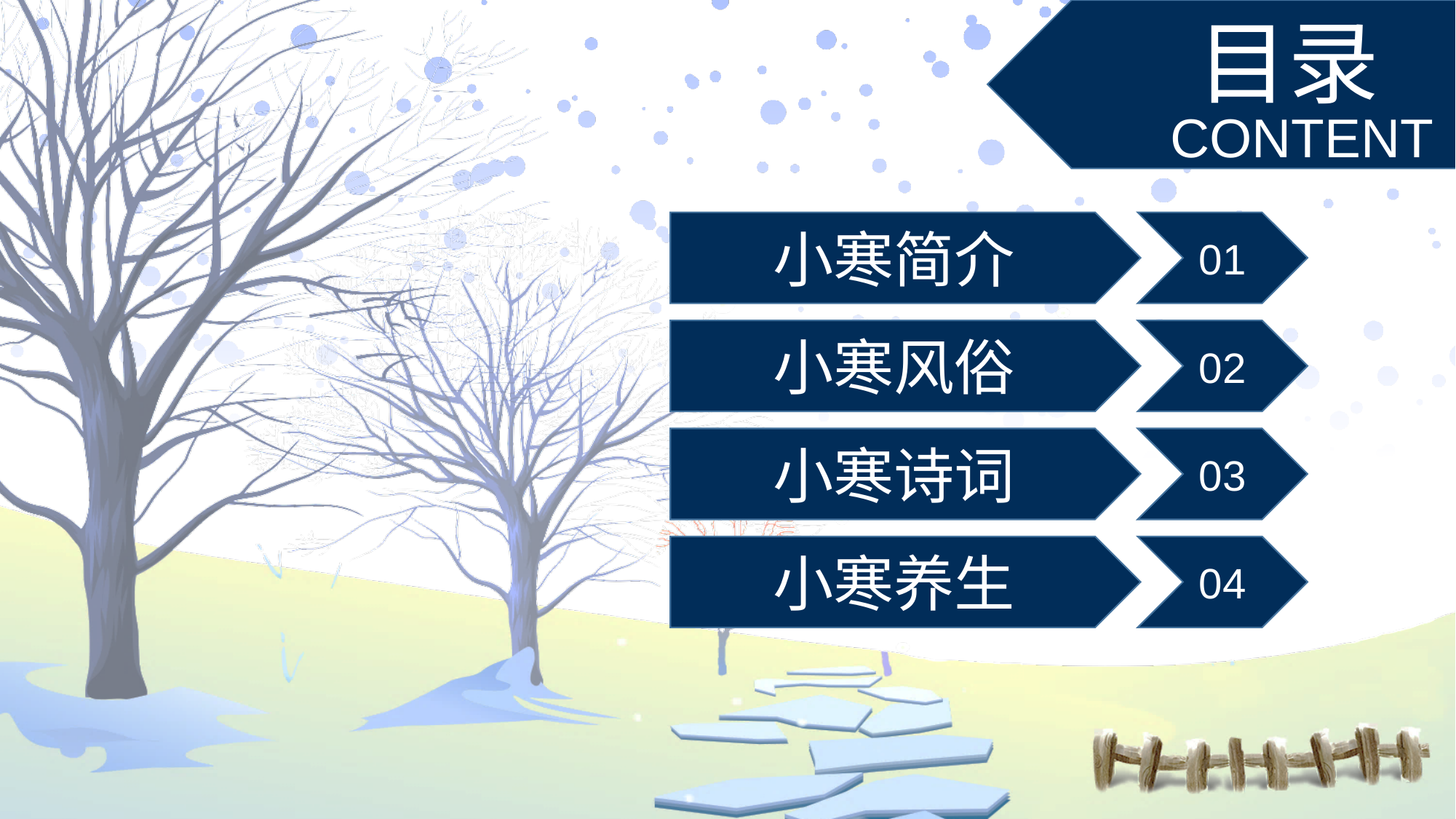

目录
CONTENT

小寒简介
01
小寒风俗
02
小寒诗词
03
小寒养生
04